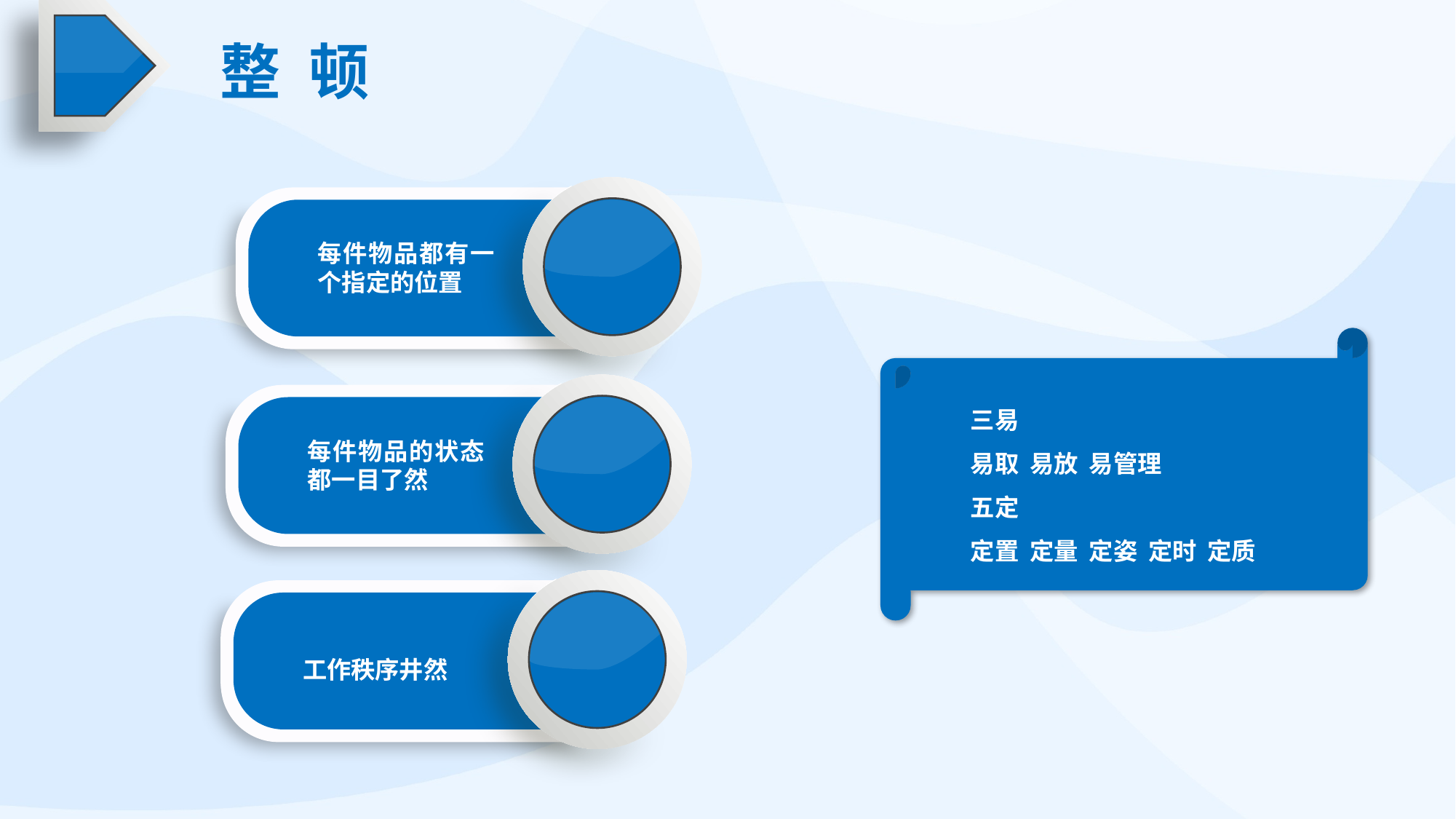

整  顿

每件物品都有一个指定的位置

三易
易取  易放  易管理
五定
定置  定量  定姿  定时  定质
每件物品的状态都一目了然

工作秩序井然